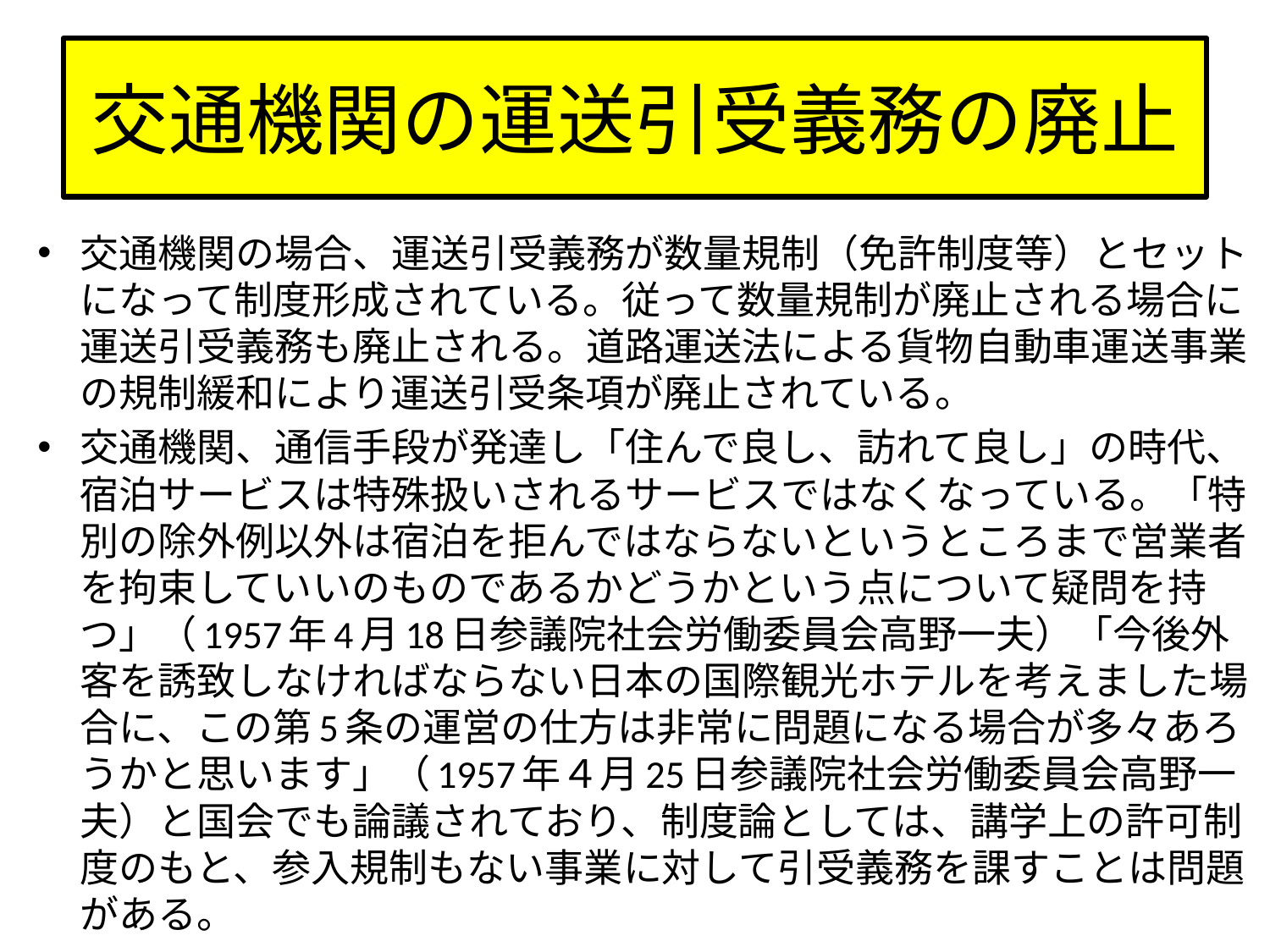

# 交通機関の運送引受義務の廃止
交通機関の場合、運送引受義務が数量規制（免許制度等）とセットになって制度形成されている。従って数量規制が廃止される場合に運送引受義務も廃止される。道路運送法による貨物自動車運送事業の規制緩和により運送引受条項が廃止されている。
交通機関、通信手段が発達し「住んで良し、訪れて良し」の時代、宿泊サービスは特殊扱いされるサービスではなくなっている。「特別の除外例以外は宿泊を拒んではならないというところまで営業者を拘束していいのものであるかどうかという点について疑問を持つ」（1957年4月18日参議院社会労働委員会高野一夫）「今後外客を誘致しなければならない日本の国際観光ホテルを考えました場合に、この第5条の運営の仕方は非常に問題になる場合が多々あろうかと思います」（1957年４月25日参議院社会労働委員会高野一夫）と国会でも論議されており、制度論としては、講学上の許可制度のもと、参入規制もない事業に対して引受義務を課すことは問題がある。